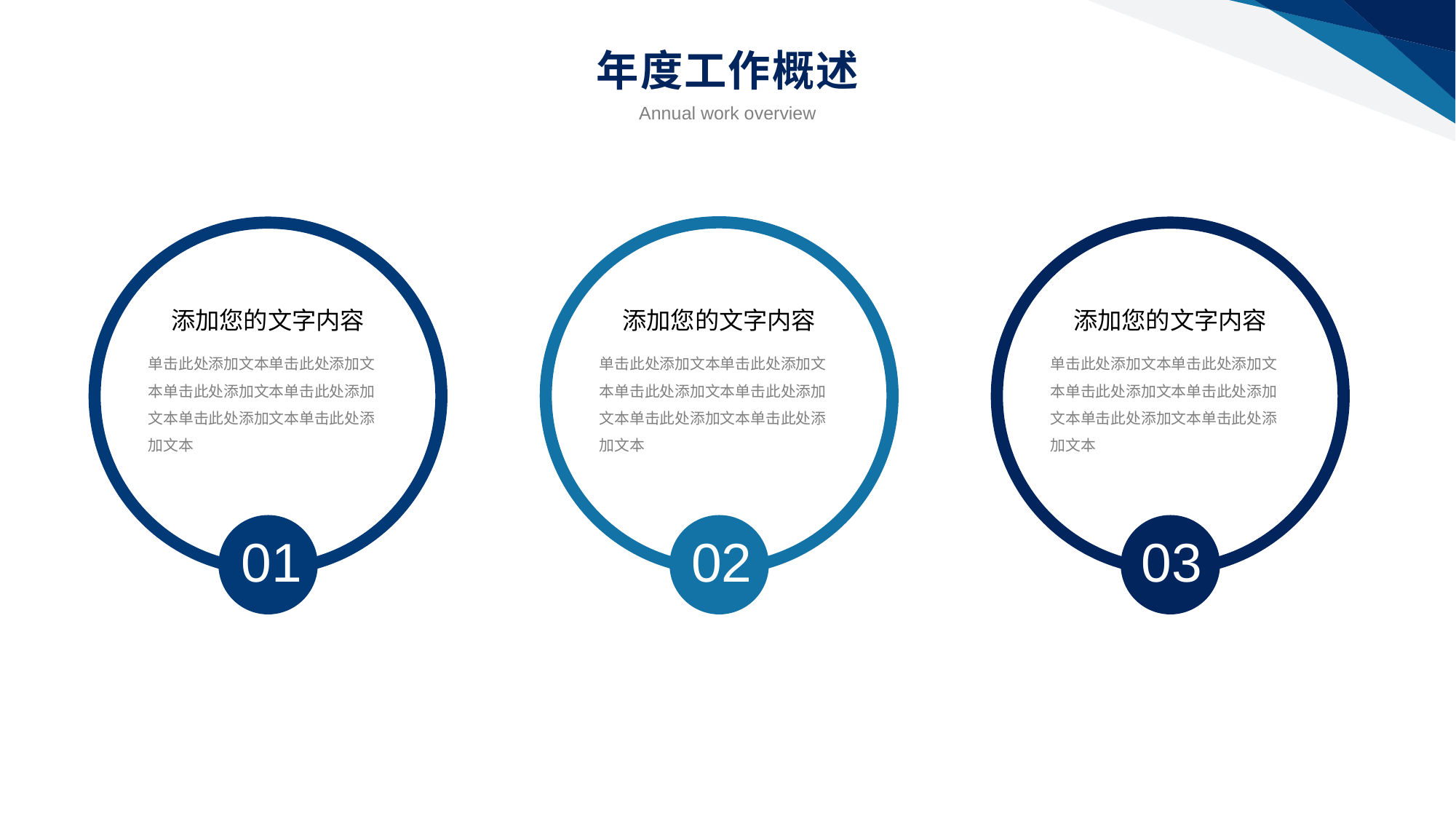

年度工作概述
Annual work overview

添加您的文字内容
添加您的文字内容
添加您的文字内容
单击此处添加文本单击此处添加文本单击此处添加文本单击此处添加文本单击此处添加文本单击此处添加文本

单击此处添加文本单击此处添加文本单击此处添加文本单击此处添加文本单击此处添加文本单击此处添加文本

单击此处添加文本单击此处添加文本单击此处添加文本单击此处添加文本单击此处添加文本单击此处添加文本

01
02
03